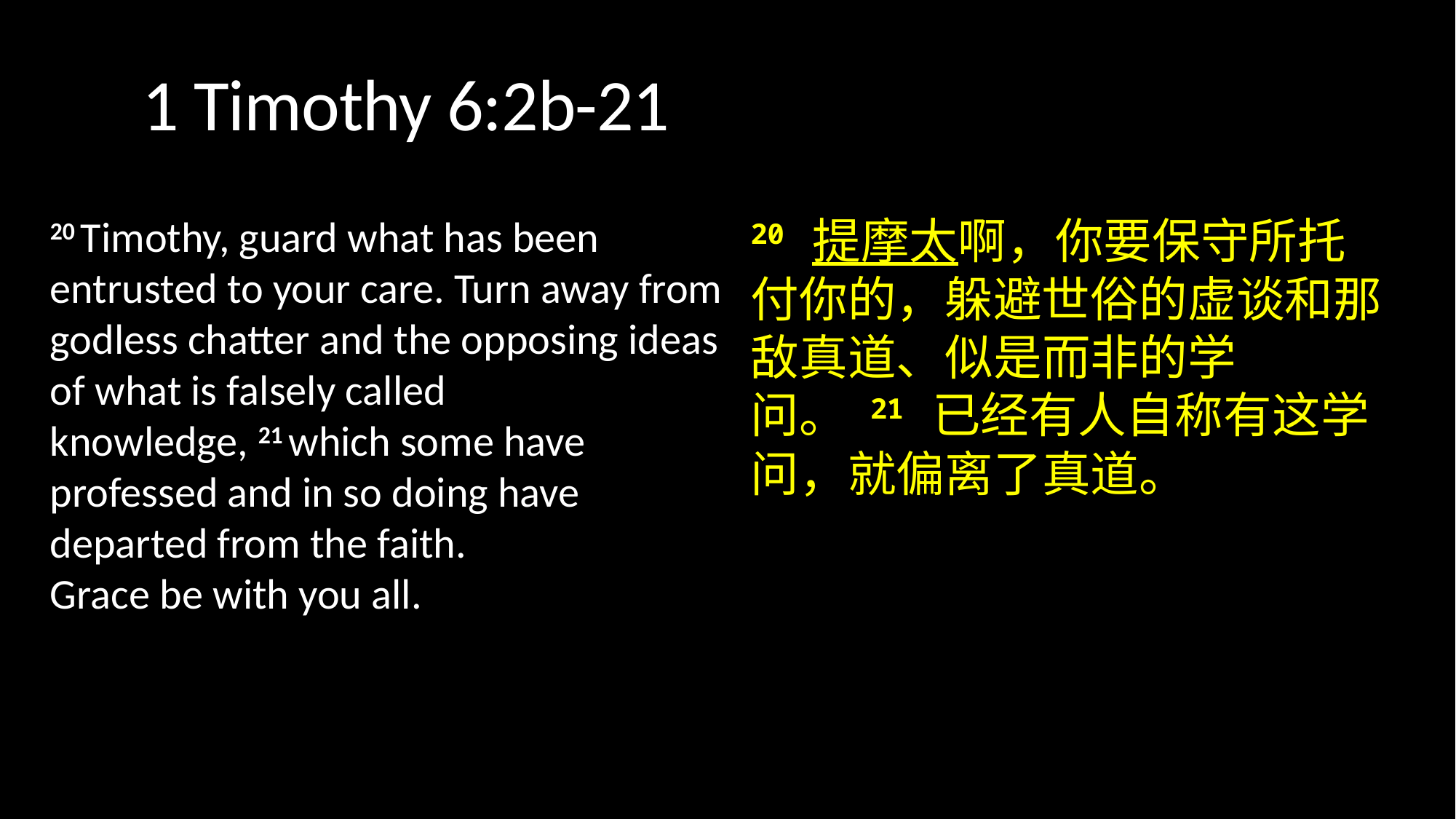

# 1 Timothy 6:2b-21
20 Timothy, guard what has been entrusted to your care. Turn away from godless chatter and the opposing ideas of what is falsely called knowledge, 21 which some have professed and in so doing have departed from the faith.
Grace be with you all.
20 提摩太啊，你要保守所托付你的，躲避世俗的虚谈和那敌真道、似是而非的学问。 21 已经有人自称有这学问，就偏离了真道。